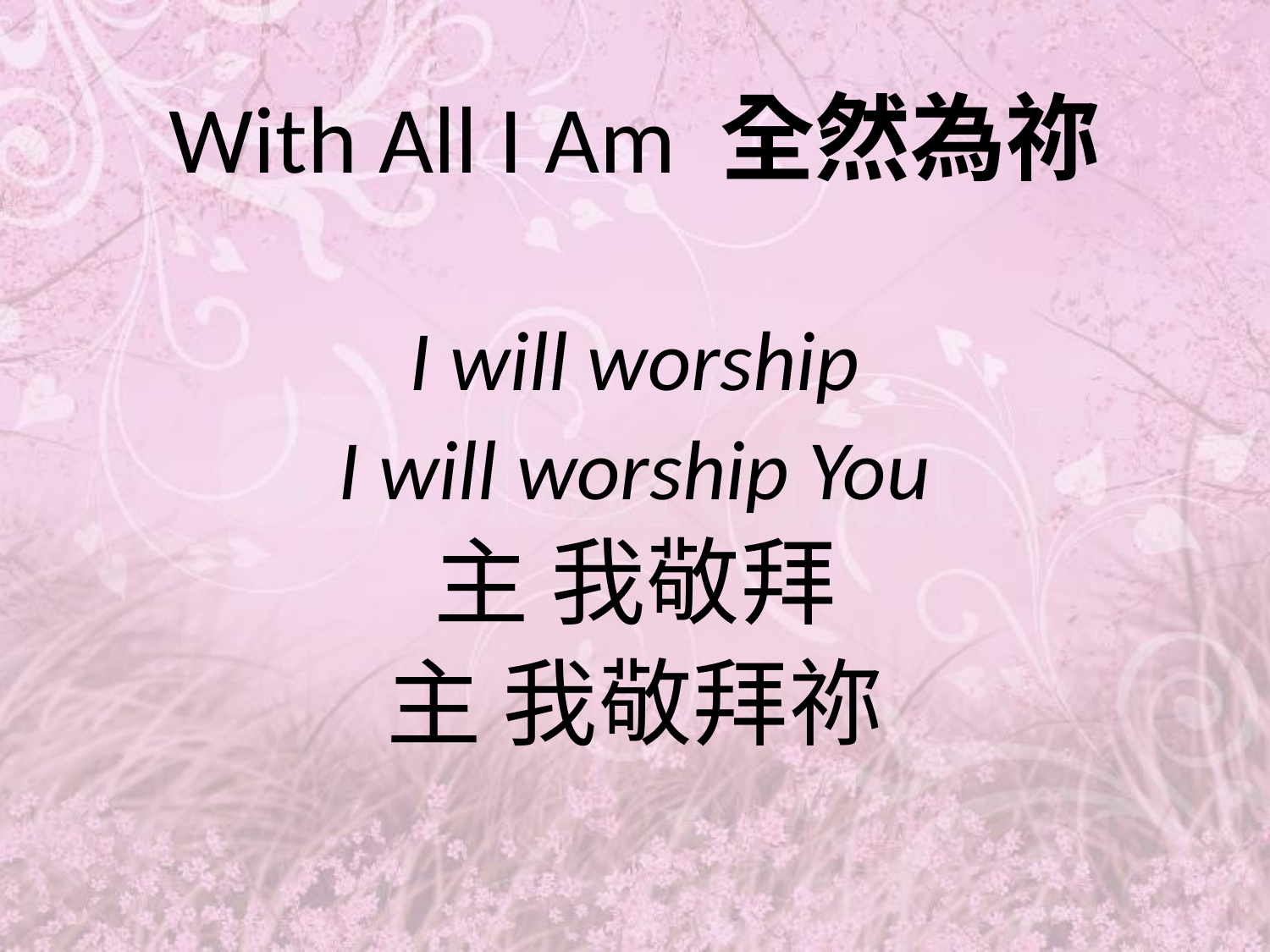

# With All I Am 全然為祢
I will worship
I will worship You
主 我敬拜
主 我敬拜祢